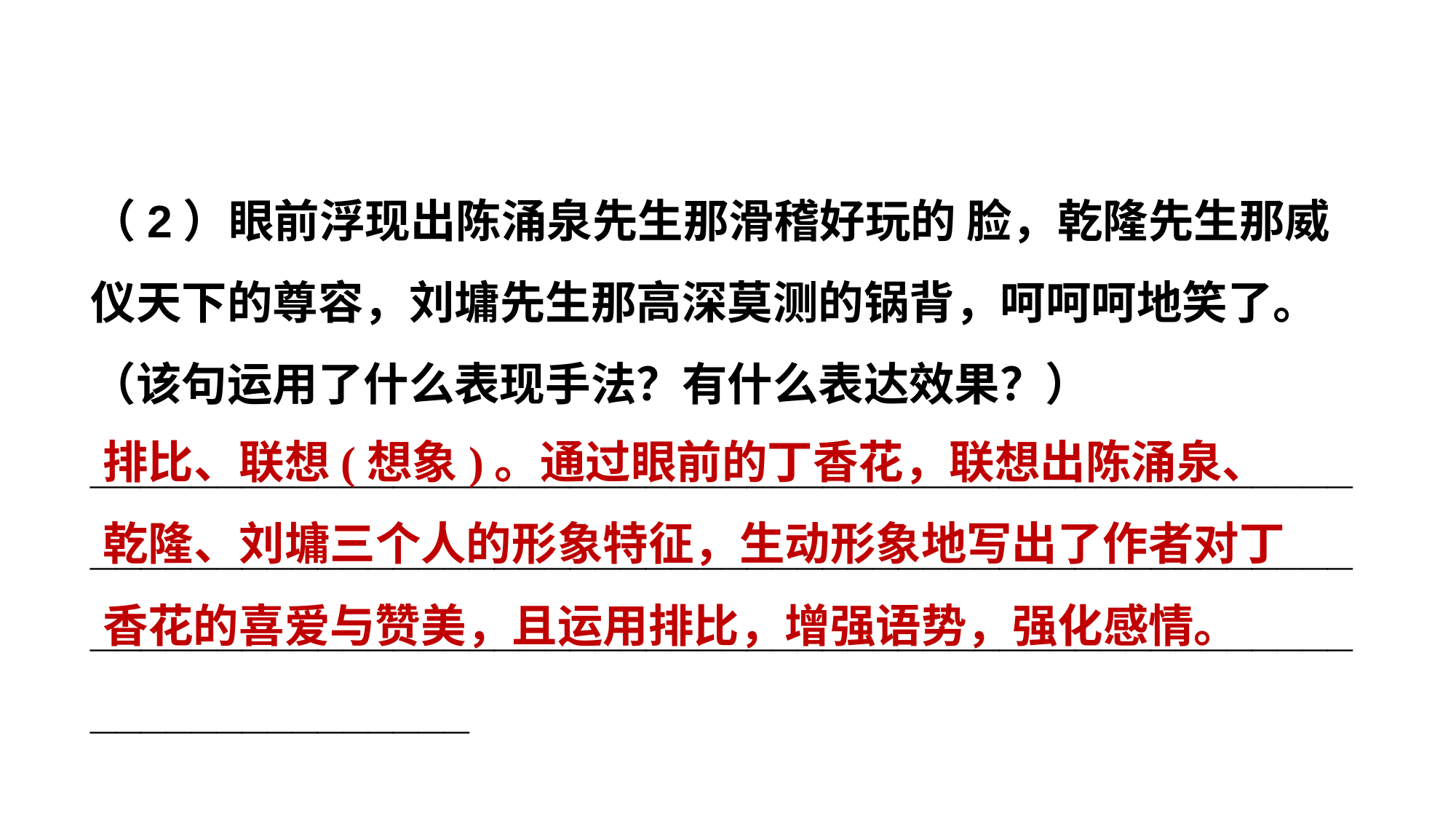

（2）眼前浮现出陈涌泉先生那滑稽好玩的 脸，乾隆先生那威仪天下的尊容，刘墉先生那高深莫测的锅背，呵呵呵地笑了。（该句运用了什么表现手法？有什么表达效果？） _____________________________________________________________________________________________________________________________________________________________________
排比、联想(想象)。通过眼前的丁香花，联想出陈涌泉、乾隆、刘墉三个人的形象特征，生动形象地写出了作者对丁香花的喜爱与赞美，且运用排比，增强语势，强化感情。